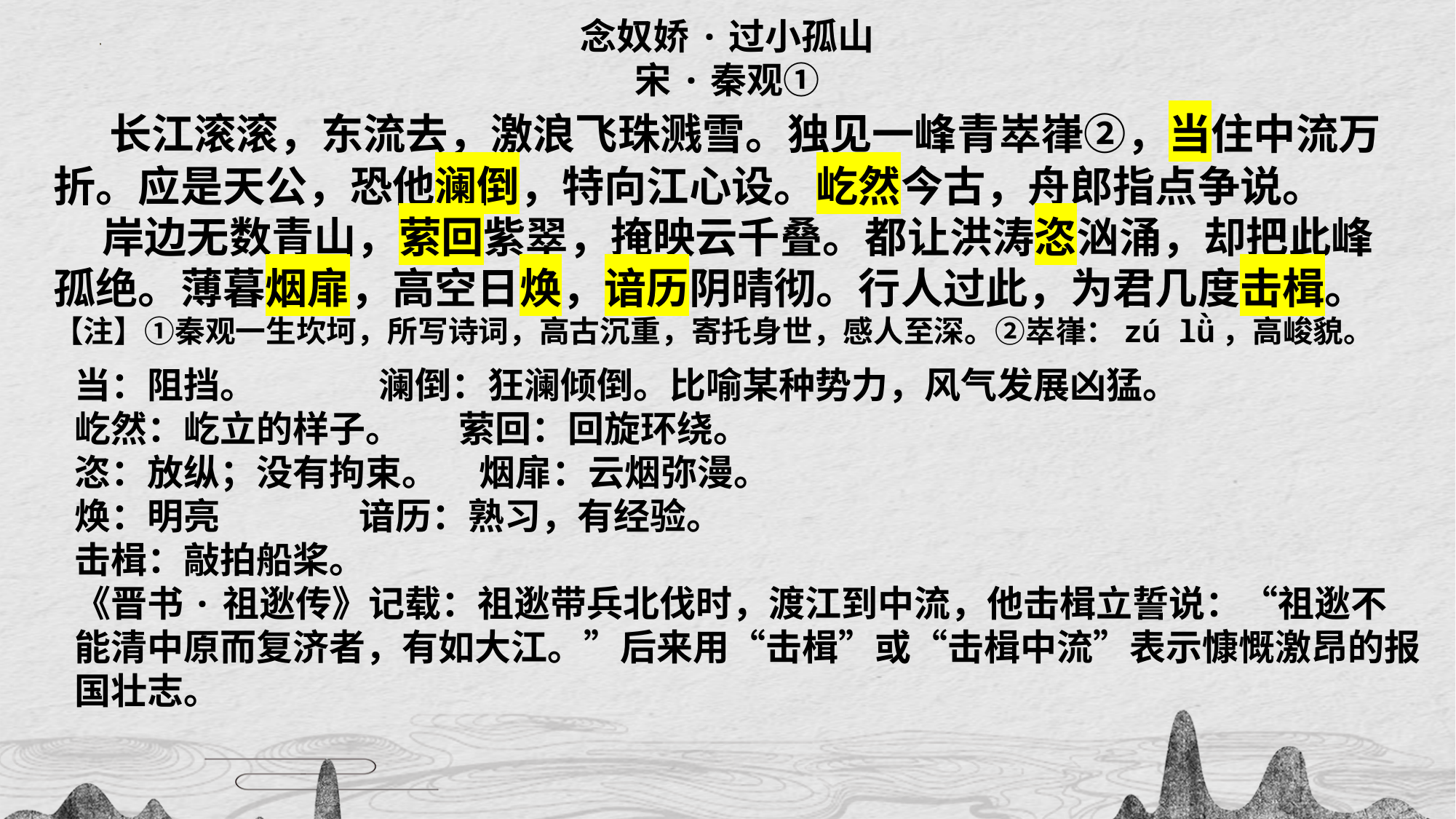

念奴娇·过小孤山
宋·秦观①
    长江滚滚，东流去，激浪飞珠溅雪。独见一峰青崒嵂②，当住中流万折。应是天公，恐他澜倒，特向江心设。屹然今古，舟郎指点争说。
    岸边无数青山，萦回紫翠，掩映云千叠。都让洪涛恣汹涌，却把此峰孤绝。薄暮烟扉，高空日焕，谙历阴晴彻。行人过此，为君几度击楫。
【注】①秦观一生坎坷，所写诗词，高古沉重，寄托身世，感人至深。②崒嵂：zú lǜ，高峻貌。

当：阻挡。               澜倒：狂澜倾倒。比喻某种势力，风气发展凶猛。
屹然：屹立的样子。       萦回：回旋环绕。
恣：放纵；没有拘束。     烟扉：云烟弥漫。
焕：明亮                 谙历：熟习，有经验。
击楫：敲拍船桨。
《晋书·祖逖传》记载：祖逖带兵北伐时，渡江到中流，他击楫立誓说：“祖逖不能清中原而复济者，有如大江。”后来用“击楫”或“击楫中流”表示慷慨激昂的报国壮志。